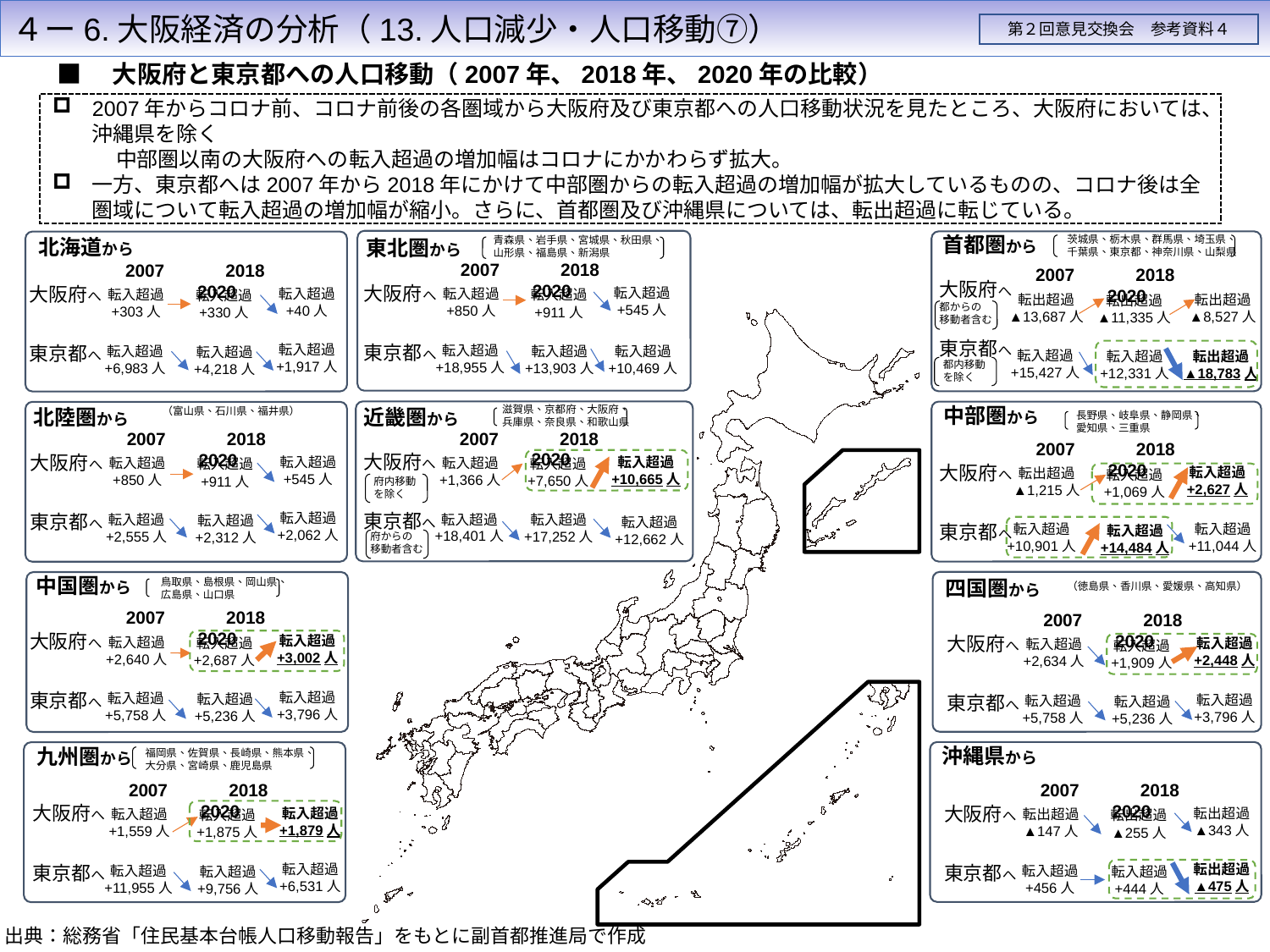

４ー6.大阪経済の分析（13.人口減少・人口移動⑦）
第２回意見交換会　参考資料４
■　大阪府と東京都への人口移動（2007年、2018年、2020年の比較）
2007年からコロナ前、コロナ前後の各圏域から大阪府及び東京都への人口移動状況を見たところ、大阪府においては、沖縄県を除く
　　　中部圏以南の大阪府への転入超過の増加幅はコロナにかかわらず拡大。
一方、東京都へは2007年から2018年にかけて中部圏からの転入超過の増加幅が拡大しているものの、コロナ後は全圏域について転入超過の増加幅が縮小。さらに、首都圏及び沖縄県については、転出超過に転じている。

首都圏から
茨城県、栃木県、群馬県、埼玉県、
千葉県、東京都、神奈川県、山梨県
青森県、岩手県、宮城県、秋田県、
山形県、福島県、新潟県
北海道から
東北圏から

2007　　　2018　　2020
2007　　　2018　　2020
2007　　　2018　　2020
大阪府へ

東京都へ
大阪府へ

東京都へ
大阪府へ

東京都へ
転入超過
+545人
転入超過
+40人
転入超過
+850人
転入超過
+303人
転入超過
+911人
転入超過
+330人
転出超過
▲13,687人
転出超過
▲8,527人
転出超過
▲11,335人
都からの
移動者含む

転入超過
+1,917人
転入超過
+18,955人
転入超過
+6,983人
転入超過
+13,903人
転入超過
+10,469人
転入超過
+4,218人

転入超過
+15,427人
転出超過
▲18,783人
転入超過
+12,331人
都内移動
を除く

中部圏から
滋賀県、京都府、大阪府、
兵庫県、奈良県、和歌山県
近畿圏から
北陸圏から
（富山県、石川県、福井県）

長野県、岐阜県、静岡県、
愛知県、三重県

2007　　　2018　　2020
2007　　　2018　　2020
2007　　　2018　　2020
大阪府へ

東京都へ
大阪府へ

東京都へ
転入超過
+545人
転入超過
+10,665人
転入超過
+1,366人
転入超過
+850人
転入超過
+7,650人
転入超過
+911人

大阪府へ

東京都へ
転入超過
+2,627人
転出超過
▲1,215人
転入超過
+1,069人

府内移動
を除く

転入超過
+2,062人
転入超過
+18,401人
転入超過
+2,555人
転入超過
+17,252人
転入超過
+2,312人
転入超過
+12,662人
転入超過
+11,044人
転入超過
+10,901人
転入超過
+14,484人

府からの
移動者含む

中国圏から
四国圏から
鳥取県、島根県、岡山県、
広島県、山口県

（徳島県、香川県、愛媛県、高知県）

2007　　　2018　　2020
2007　　　2018　　2020
大阪府へ

東京都へ
大阪府へ

東京都へ
転入超過
+3,002人
転入超過
+2,640人
転入超過
+2,687人
転入超過
+2,448人
転入超過
+2,634人

転入超過
+1,909人

転入超過
+3,796人
転入超過
+5,758人
転入超過
+5,236人
転入超過
+3,796人
転入超過
+5,758人
転入超過
+5,236人
沖縄県から
九州圏から
福岡県、佐賀県、長崎県、熊本県、
大分県、宮崎県、鹿児島県

2007　　　2018　　2020
2007　　　2018　　2020
大阪府へ

東京都へ
大阪府へ

東京都へ
転入超過
+1,879人
転出超過
▲343人
転入超過
+1,559人
転出超過
▲147人
転入超過
+1,875人
転出超過
▲255人

転入超過
+6,531人
転出超過
▲475人
転入超過
+11,955人
転入超過
+456人
転入超過
+9,756人
転入超過
+444人

出典：総務省「住民基本台帳人口移動報告」をもとに副首都推進局で作成